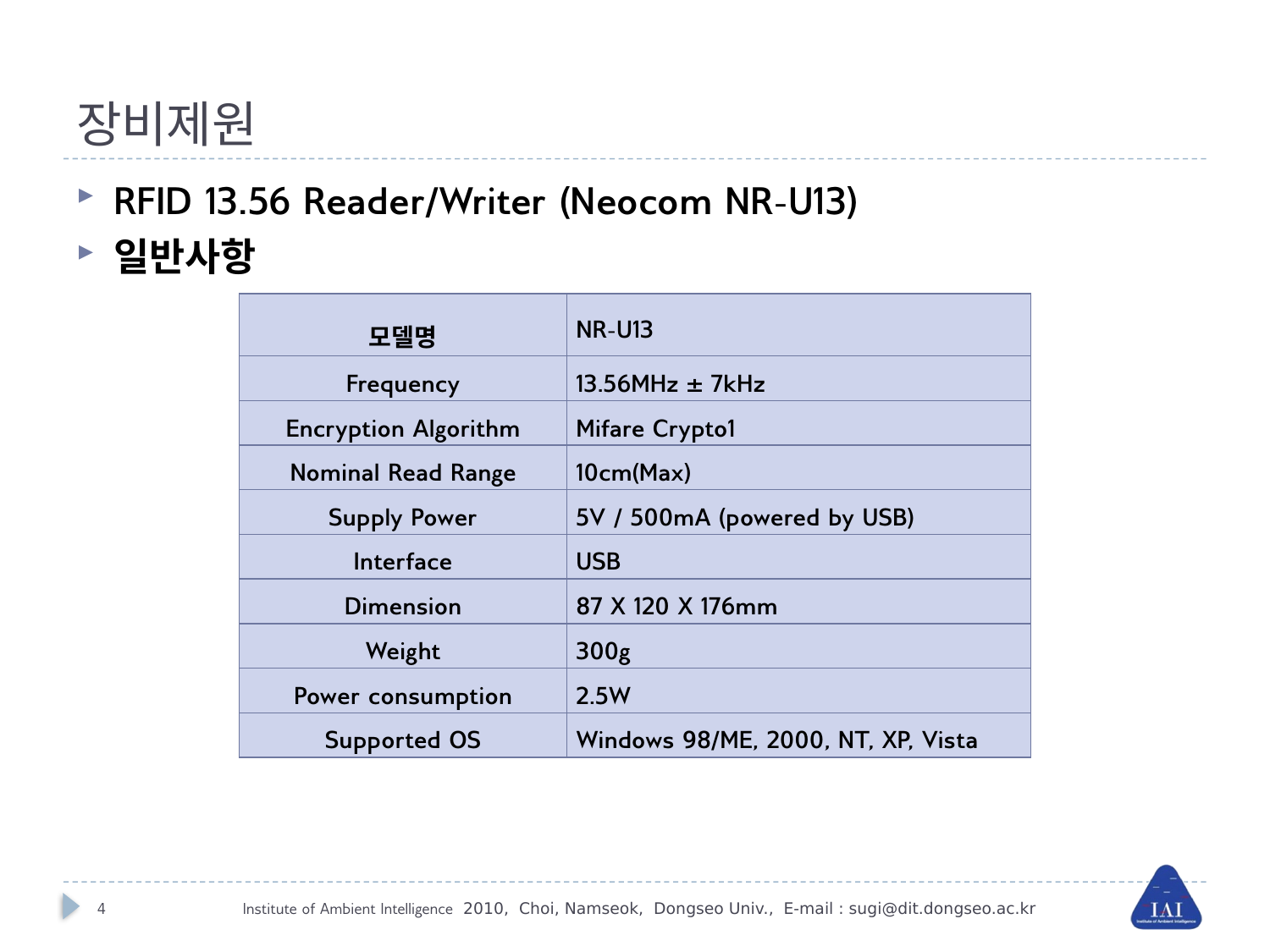

# 장비제원
RFID 13.56 Reader/Writer (Neocom NR-U13)
일반사항
| 모델명 | NR-U13 |
| --- | --- |
| Frequency | 13.56MHz ± 7kHz |
| Encryption Algorithm | Mifare Crypto1 |
| Nominal Read Range | 10cm(Max) |
| Supply Power | 5V / 500mA (powered by USB) |
| Interface | USB |
| Dimension | 87 X 120 X 176mm |
| Weight | 300g |
| Power consumption | 2.5W |
| Supported OS | Windows 98/ME, 2000, NT, XP, Vista |